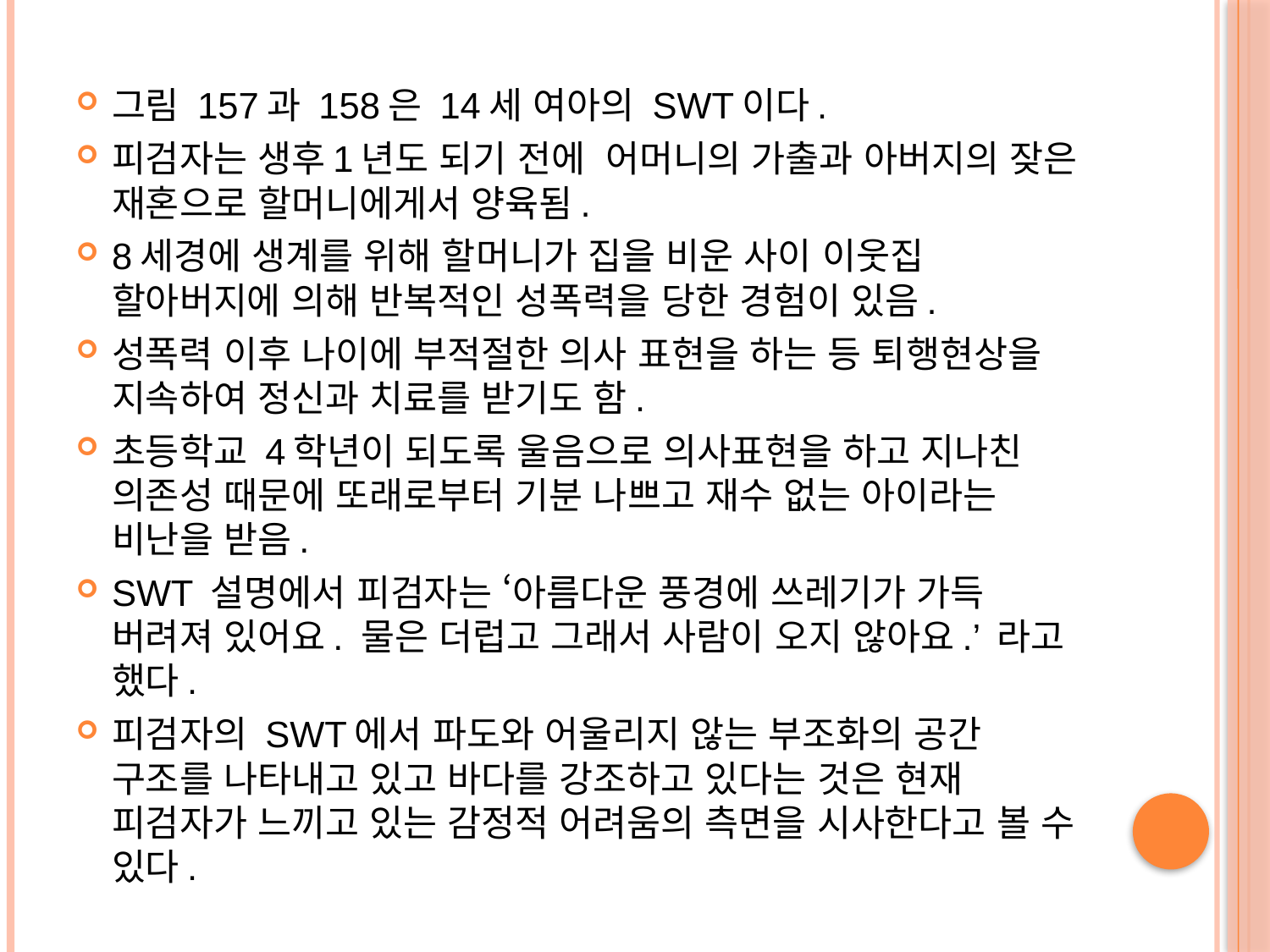

그림 157과 158은 14세 여아의 SWT이다.
피검자는 생후1년도 되기 전에  어머니의 가출과 아버지의 잦은 재혼으로 할머니에게서 양육됨.
8세경에 생계를 위해 할머니가 집을 비운 사이 이웃집 할아버지에 의해 반복적인 성폭력을 당한 경험이 있음.
성폭력 이후 나이에 부적절한 의사 표현을 하는 등 퇴행현상을 지속하여 정신과 치료를 받기도 함.
초등학교 4학년이 되도록 울음으로 의사표현을 하고 지나친 의존성 때문에 또래로부터 기분 나쁘고 재수 없는 아이라는 비난을 받음.
SWT 설명에서 피검자는 ‘아름다운 풍경에 쓰레기가 가득 버려져 있어요. 물은 더럽고 그래서 사람이 오지 않아요.’ 라고 했다.
피검자의 SWT에서 파도와 어울리지 않는 부조화의 공간 구조를 나타내고 있고 바다를 강조하고 있다는 것은 현재 피검자가 느끼고 있는 감정적 어려움의 측면을 시사한다고 볼 수 있다.